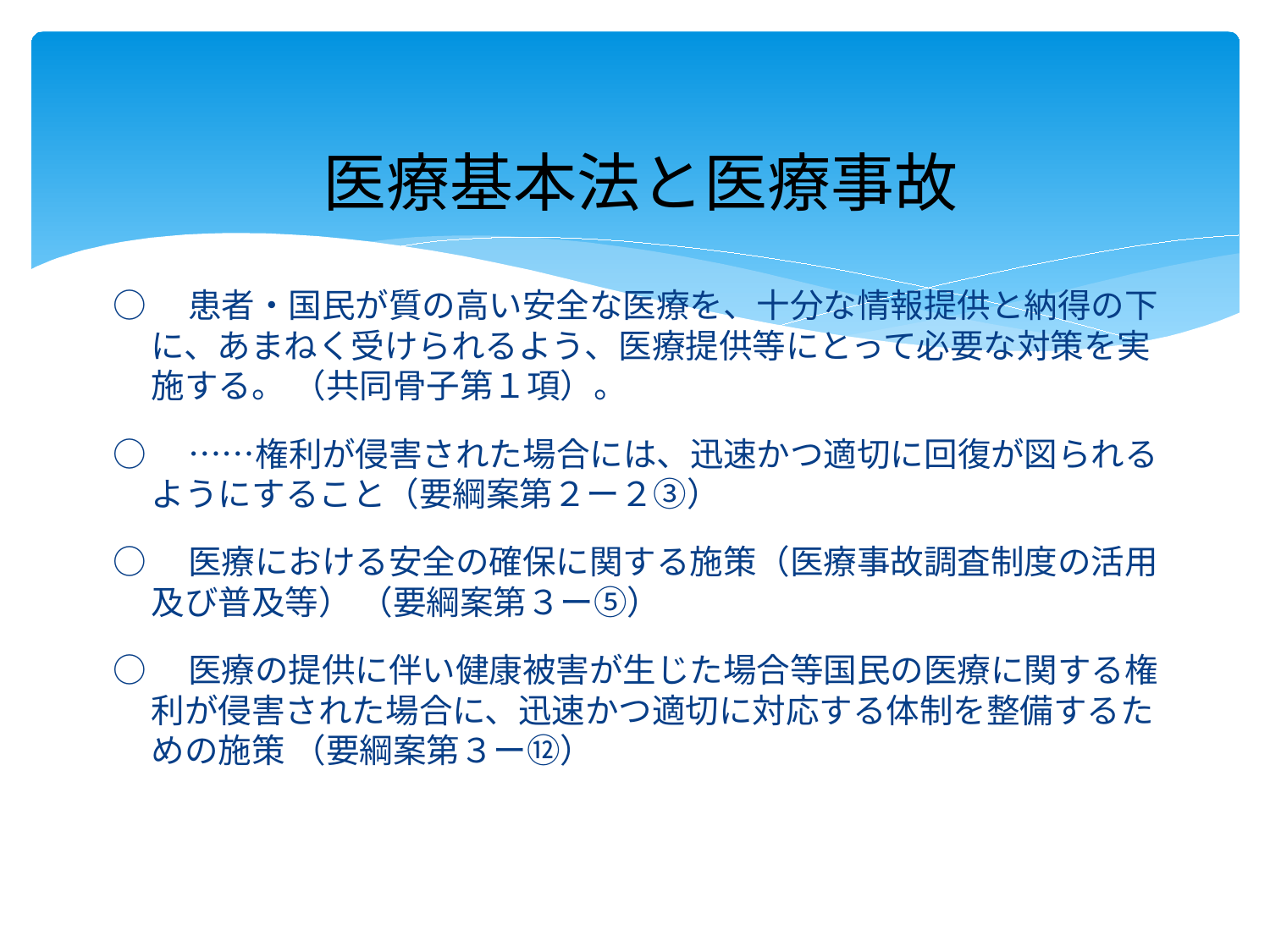

# 医療基本法と医療事故
○　患者・国民が質の高い安全な医療を、十分な情報提供と納得の下に、あまねく受けられるよう、医療提供等にとって必要な対策を実施する。 （共同骨子第１項）。
○　……権利が侵害された場合には、迅速かつ適切に回復が図られるようにすること（要綱案第２ー２③）
○　医療における安全の確保に関する施策（医療事故調査制度の活用及び普及等） （要綱案第３ー⑤）
○　医療の提供に伴い健康被害が生じた場合等国民の医療に関する権利が侵害された場合に、迅速かつ適切に対応する体制を整備するための施策 （要綱案第３ー⑫）